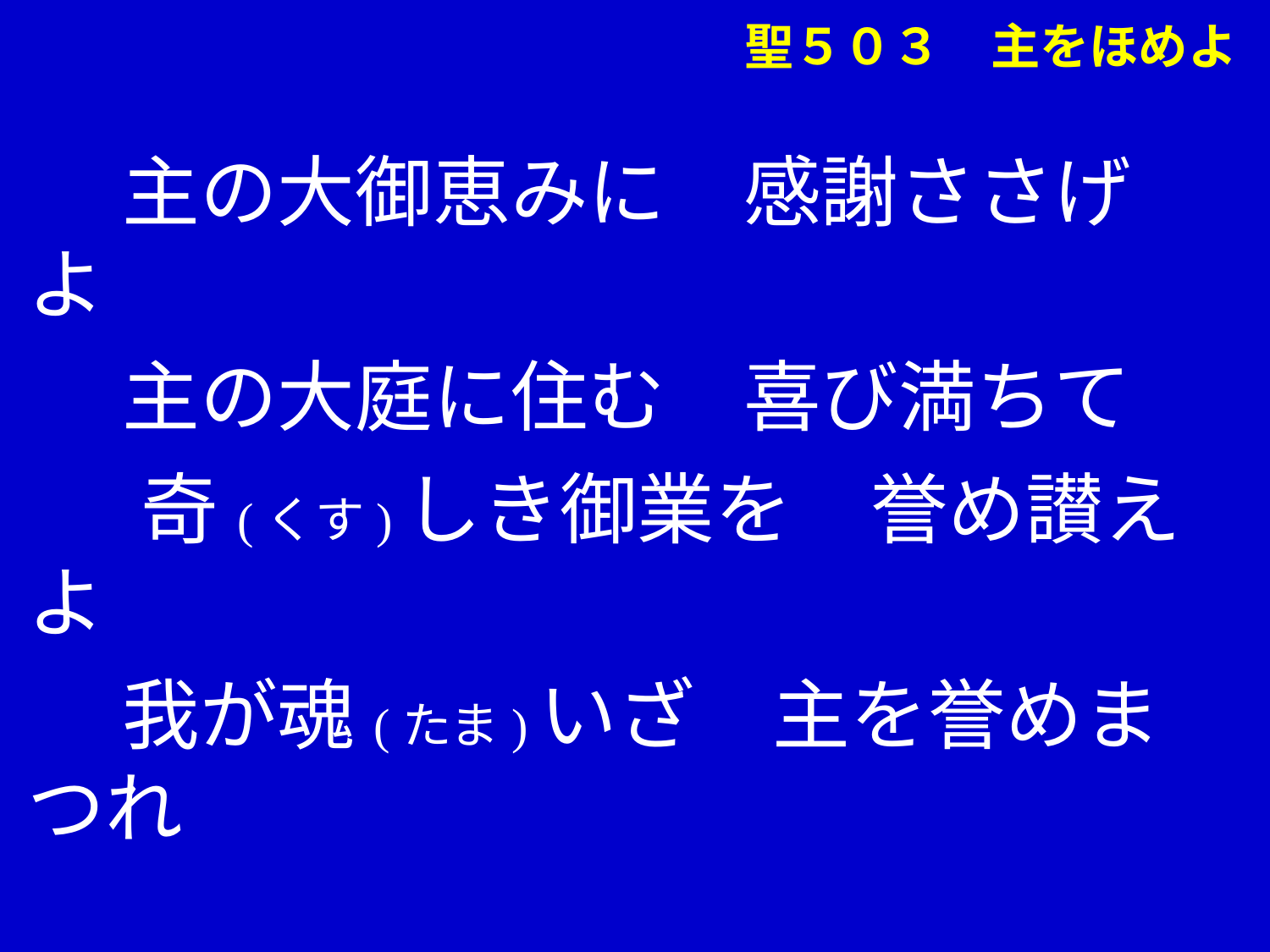

聖５０３　主をほめよ
　 主の大御恵みに　感謝ささげよ
　 主の大庭に住む　喜び満ちて
 　奇(くす)しき御業を　誉め讃えよ
　 我が魂(たま)いざ　主を誉めまつれ